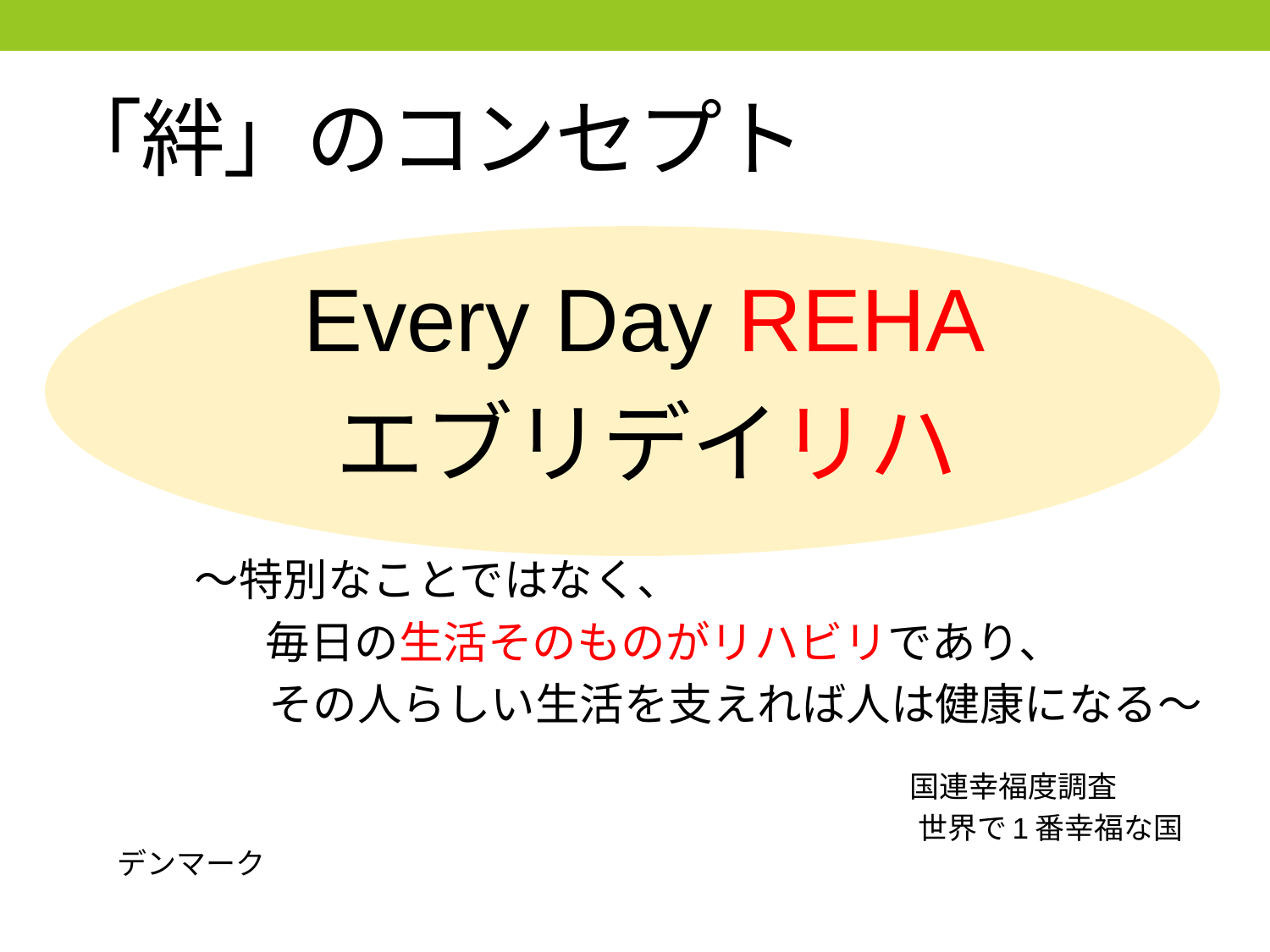

# 「絆」のコンセプト

　　 Every Day REHA
エブリデイリハ

　　　〜特別なことではなく、
　　　　毎日の生活そのものがリハビリであり、
　　　　その人らしい生活を支えれば人は健康になる〜

　　　　　　　　　　　　　　　　　　　　　　　　　　　　　　　　　　　国連幸福度調査
　　　　　　　　　　　　　　　　　　　　　　　　　　　　世界で1番幸福な国　デンマーク